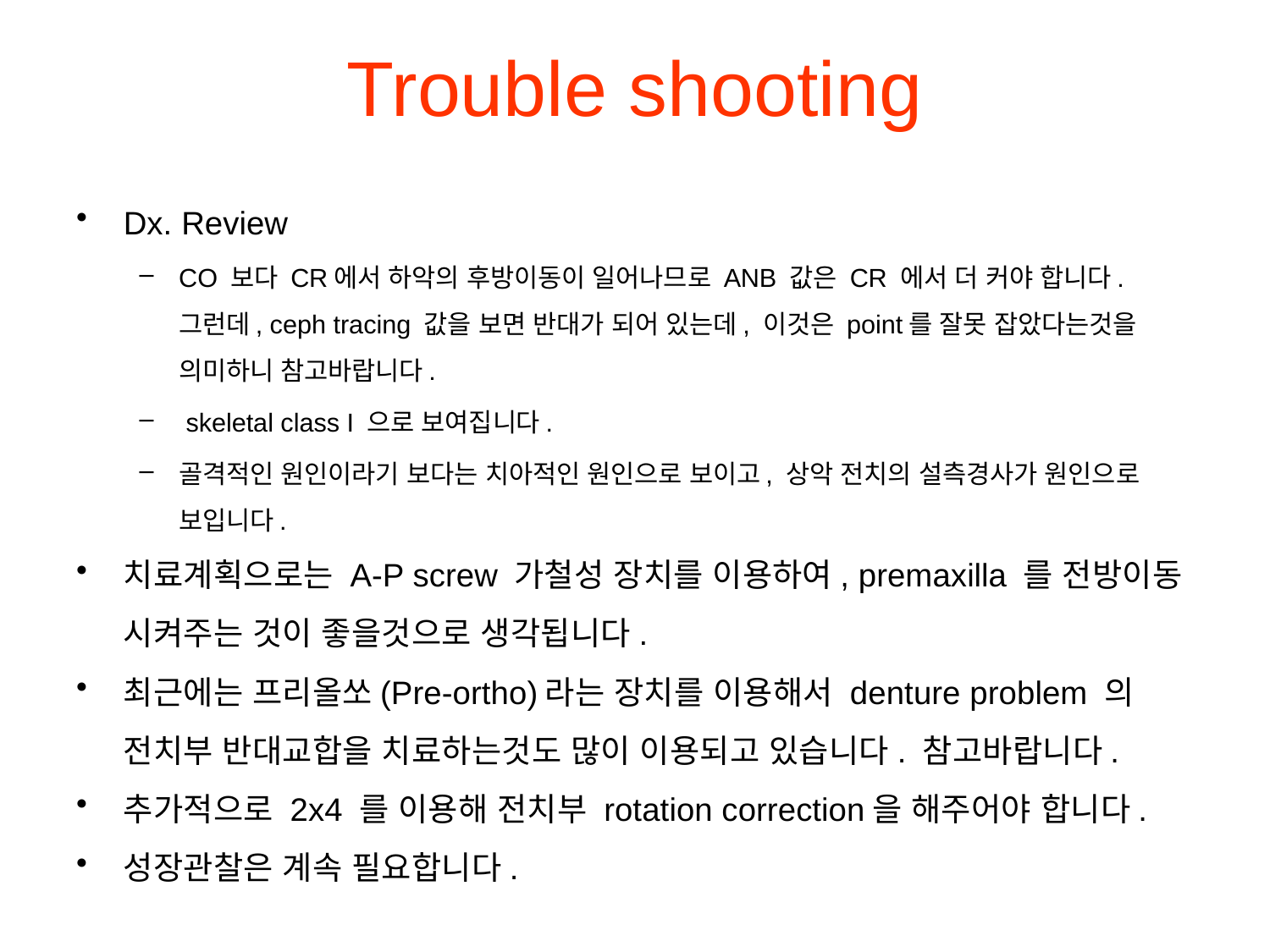

# Trouble shooting
Dx. Review
CO 보다 CR에서 하악의 후방이동이 일어나므로 ANB 값은 CR 에서 더 커야 합니다. 그런데, ceph tracing 값을 보면 반대가 되어 있는데, 이것은 point를 잘못 잡았다는것을 의미하니 참고바랍니다.
 skeletal class I 으로 보여집니다.
골격적인 원인이라기 보다는 치아적인 원인으로 보이고, 상악 전치의 설측경사가 원인으로 보입니다.
치료계획으로는 A-P screw 가철성 장치를 이용하여, premaxilla 를 전방이동 시켜주는 것이 좋을것으로 생각됩니다.
최근에는 프리올쏘(Pre-ortho)라는 장치를 이용해서 denture problem 의 전치부 반대교합을 치료하는것도 많이 이용되고 있습니다. 참고바랍니다.
추가적으로 2x4 를 이용해 전치부 rotation correction을 해주어야 합니다.
성장관찰은 계속 필요합니다.